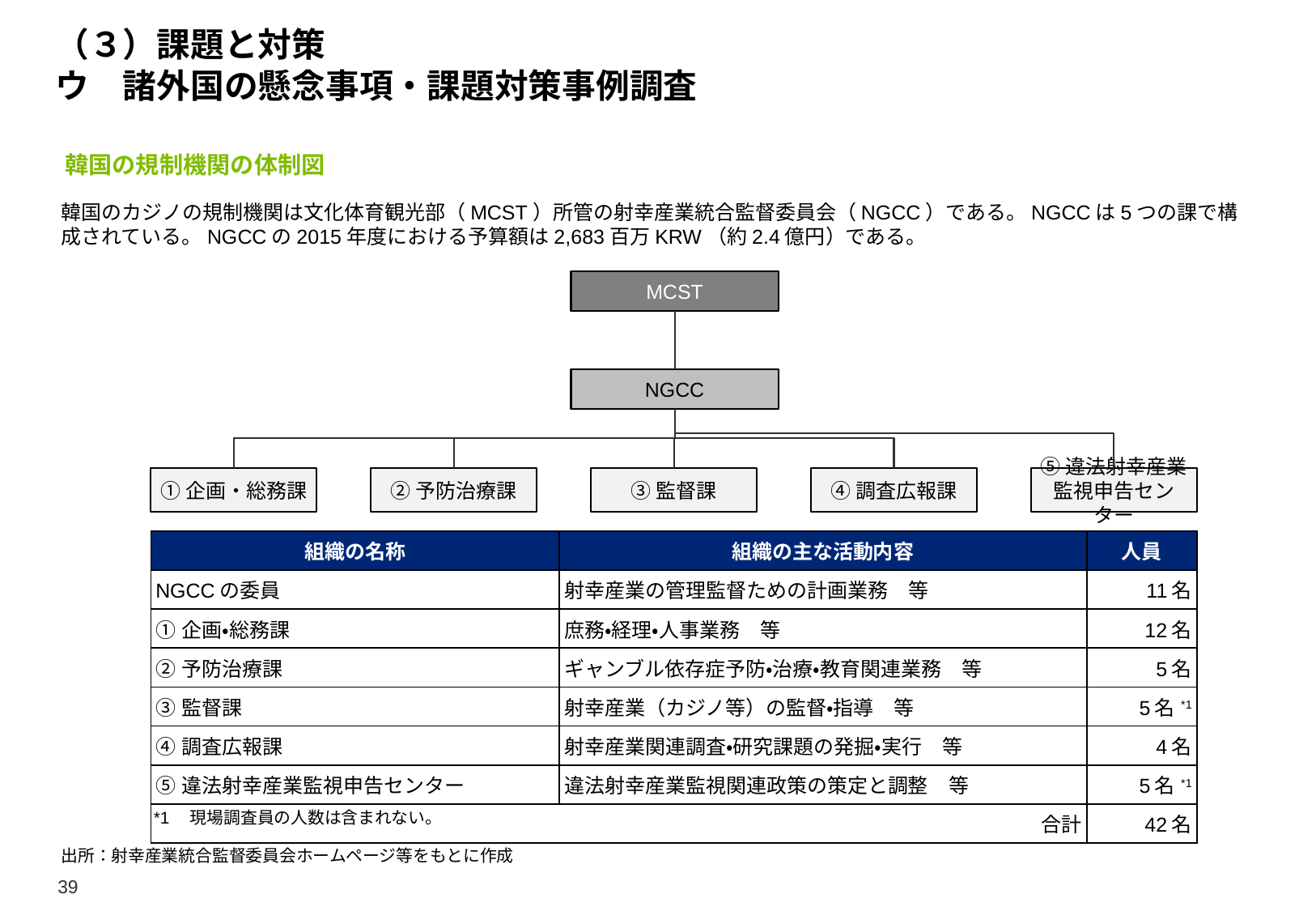

# （３）課題と対策 ウ　諸外国の懸念事項・課題対策事例調査
韓国の規制機関の体制図
韓国のカジノの規制機関は文化体育観光部（MCST）所管の射幸産業統合監督委員会（NGCC）である。NGCCは5つの課で構成されている。NGCCの2015年度における予算額は2,683百万KRW（約2.4億円）である。

MCST
NGCC
①企画・総務課
②予防治療課
③監督課
④調査広報課
⑤違法射幸産業監視申告センター
| 組織の名称 | 組織の主な活動内容 | 人員 |
| --- | --- | --- |
| NGCCの委員 | 射幸産業の管理監督ための計画業務　等 | 11名 |
| ①企画・総務課 | 庶務・経理・人事業務　等 | 12名 |
| ②予防治療課 | ギャンブル依存症予防・治療・教育関連業務　等 | 5名 |
| ③監督課 | 射幸産業（カジノ等）の監督・指導　等 | 5名\*1 |
| ④調査広報課 | 射幸産業関連調査・研究課題の発掘・実行　等 | 4名 |
| ⑤違法射幸産業監視申告センター | 違法射幸産業監視関連政策の策定と調整　等 | 5名\*1 |
| 合計 |  | 42名 |
*1　現場調査員の人数は含まれない。
出所：射幸産業統合監督委員会ホームページ等をもとに作成
39